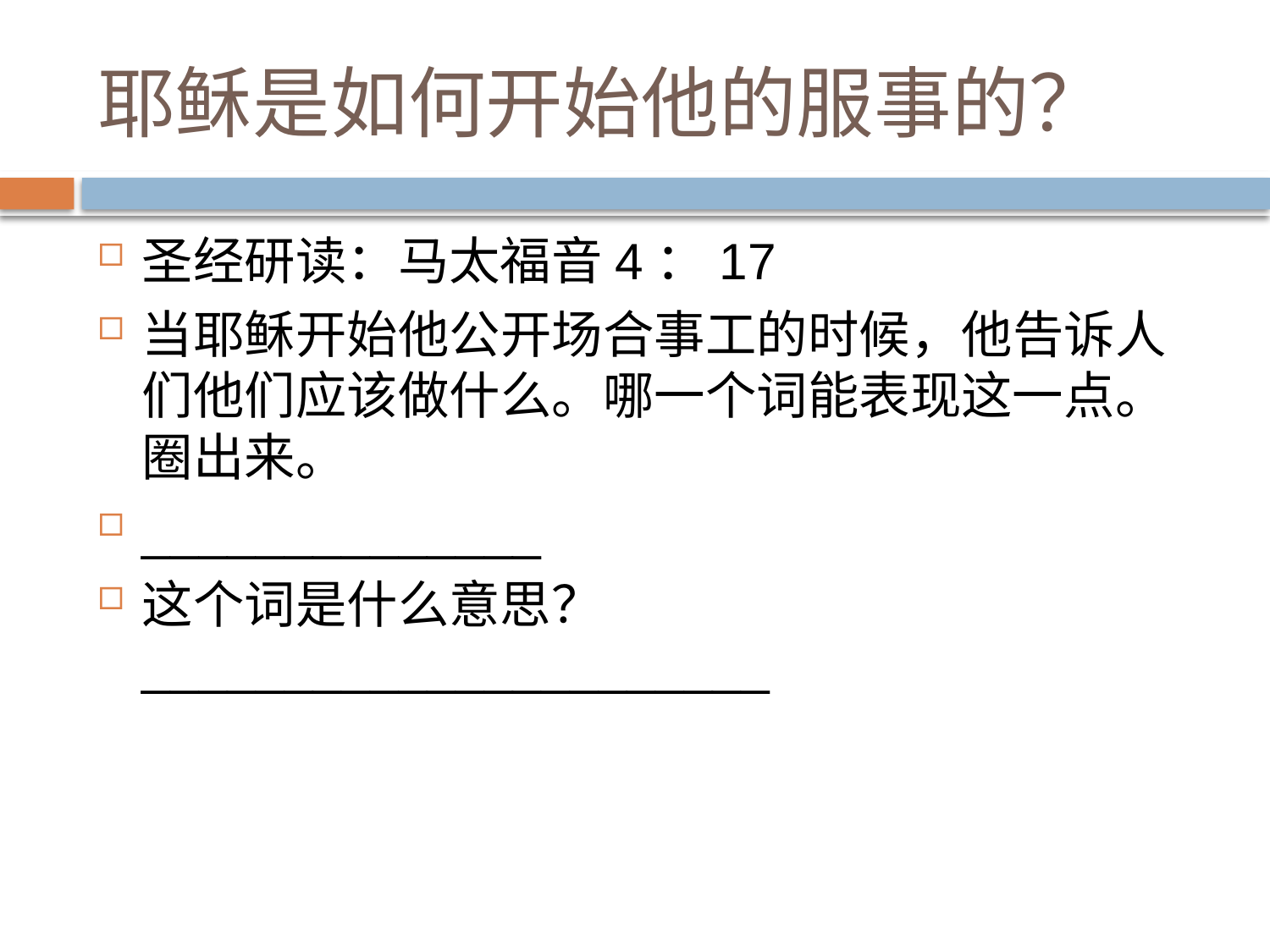

# 耶稣是如何开始他的服事的？
圣经研读：马太福音4：17
当耶稣开始他公开场合事工的时候，他告诉人们他们应该做什么。哪一个词能表现这一点。圈出来。
______________
这个词是什么意思？______________________